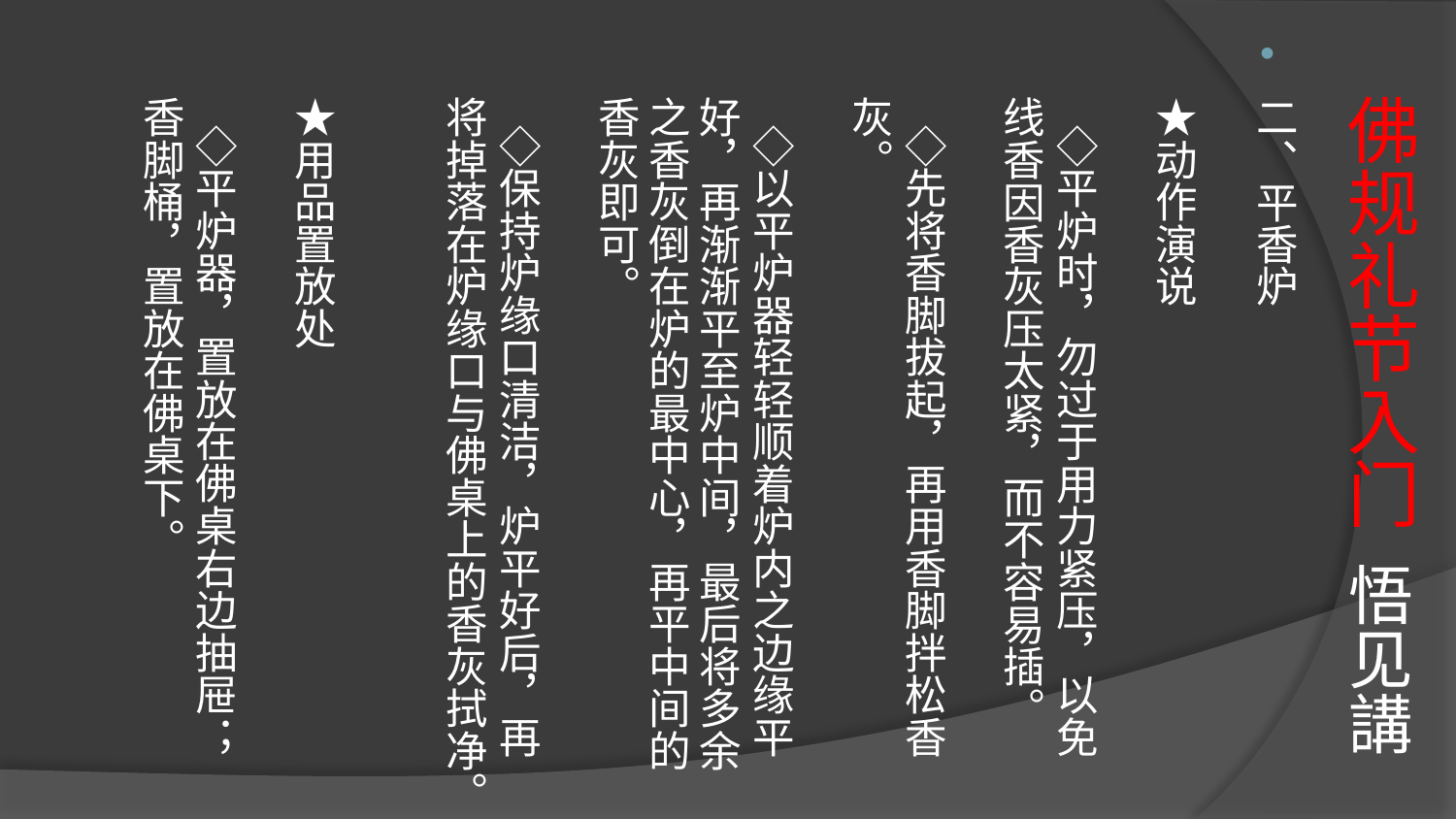

# 佛规礼节入门  悟见講
二、平香炉
★动作演说
   ◇平炉时，勿过于用力紧压，以免线香因香灰压太紧，而不容易插。
   ◇先将香脚拔起，再用香脚拌松香灰。
   ◇以平炉器轻轻顺着炉内之边缘平好，再渐渐平至炉中间，最后将多余之香灰倒在炉的最中心，再平中间的香灰即可。
   ◇保持炉缘口清洁，炉平好后，再将掉落在炉缘口与佛桌上的香灰拭净。
★用品置放处
   ◇平炉器，置放在佛桌右边抽屉；香脚桶，置放在佛桌下。